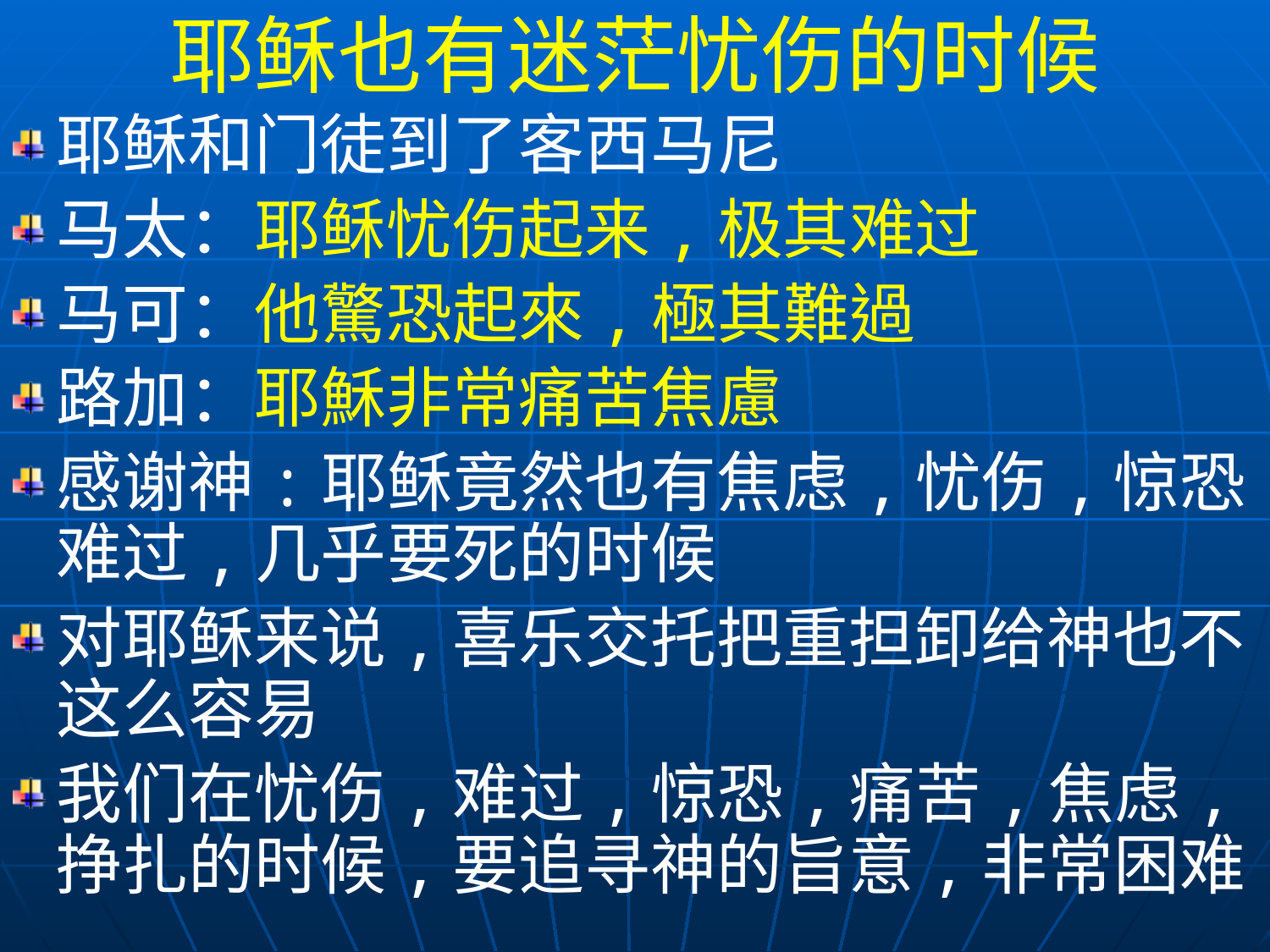

耶稣也有迷茫忧伤的时候
耶稣和门徒到了客西马尼
马太：耶稣忧伤起来,极其难过
马可：他驚恐起來,極其難過
路加：耶穌非常痛苦焦慮
感谢神:耶稣竟然也有焦虑,忧伤,惊恐,难过,几乎要死的时候
对耶稣来说,喜乐交托把重担卸给神也不这么容易
我们在忧伤,难过,惊恐,痛苦,焦虑,挣扎的时候,要追寻神的旨意,非常困难